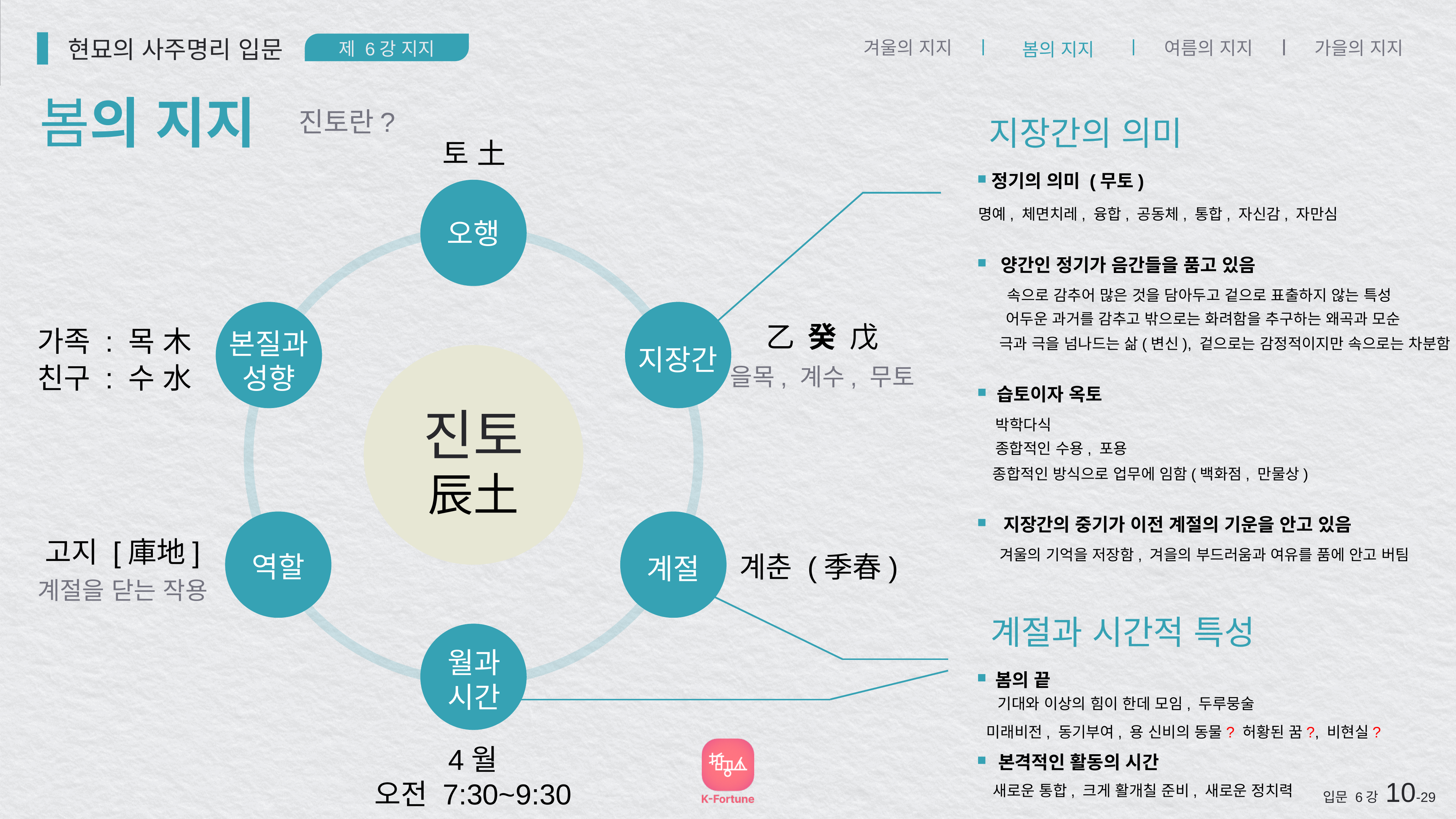

현묘의 사주명리 입문

제 6강 지지
겨울의 지지
여름의 지지
가을의 지지
봄의 지지
봄의 지지
진토란?
지장간의 의미
토 土
정기의 의미 (무토)

명예, 체면치레, 융합, 공동체, 통합, 자신감, 자만심

오행

양간인 정기가 음간들을 품고 있음

속으로 감추어 많은 것을 담아두고 겉으로 표출하지 않는 특성
어두운 과거를 감추고 밖으로는 화려함을 추구하는 왜곡과 모순
극과 극을 넘나드는 삶(변신), 겉으로는 감정적이지만 속으로는 차분함

乙
癸
戊
가족 : 목 木
본질과
성향
지장간

친구 : 수 水
을목, 계수, 무토
습토이자 옥토

박학다식
종합적인 수용, 포용
종합적인 방식으로 업무에 임함(백화점, 만물상)
진토
辰土
지장간의 중기가 이전 계절의 기운을 안고 있음

겨울의 기억을 저장함, 겨을의 부드러움과 여유를 품에 안고 버팀

고지 [庫地]
역할
계춘 (季春)
계절
계절을 닫는 작용
계절과 시간적 특성

월과
시간
봄의 끝

기대와 이상의 힘이 한데 모임, 두루뭉술
미래비전, 동기부여, 용 신비의 동물? 허황된 꿈?, 비현실?
4월
오전 7:30~9:30
본격적인 활동의 시간

새로운 통합, 크게 활개칠 준비, 새로운 정치력